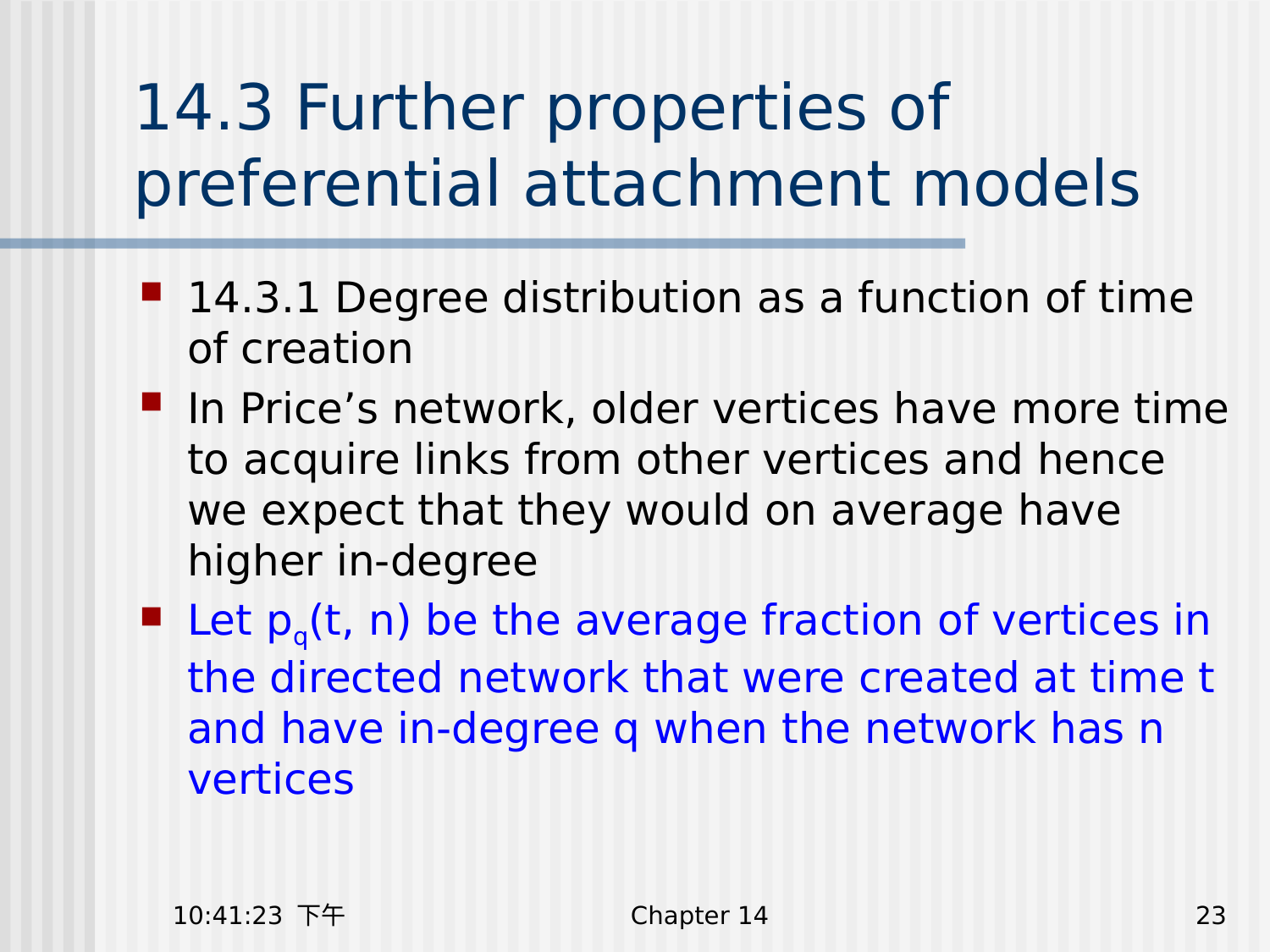

# 14.3 Further properties of preferential attachment models
14.3.1 Degree distribution as a function of time of creation
In Price’s network, older vertices have more time to acquire links from other vertices and hence we expect that they would on average have higher in-degree
Let pq(t, n) be the average fraction of vertices in the directed network that were created at time t and have in-degree q when the network has n vertices
10:41:23 下午
Chapter 14
23